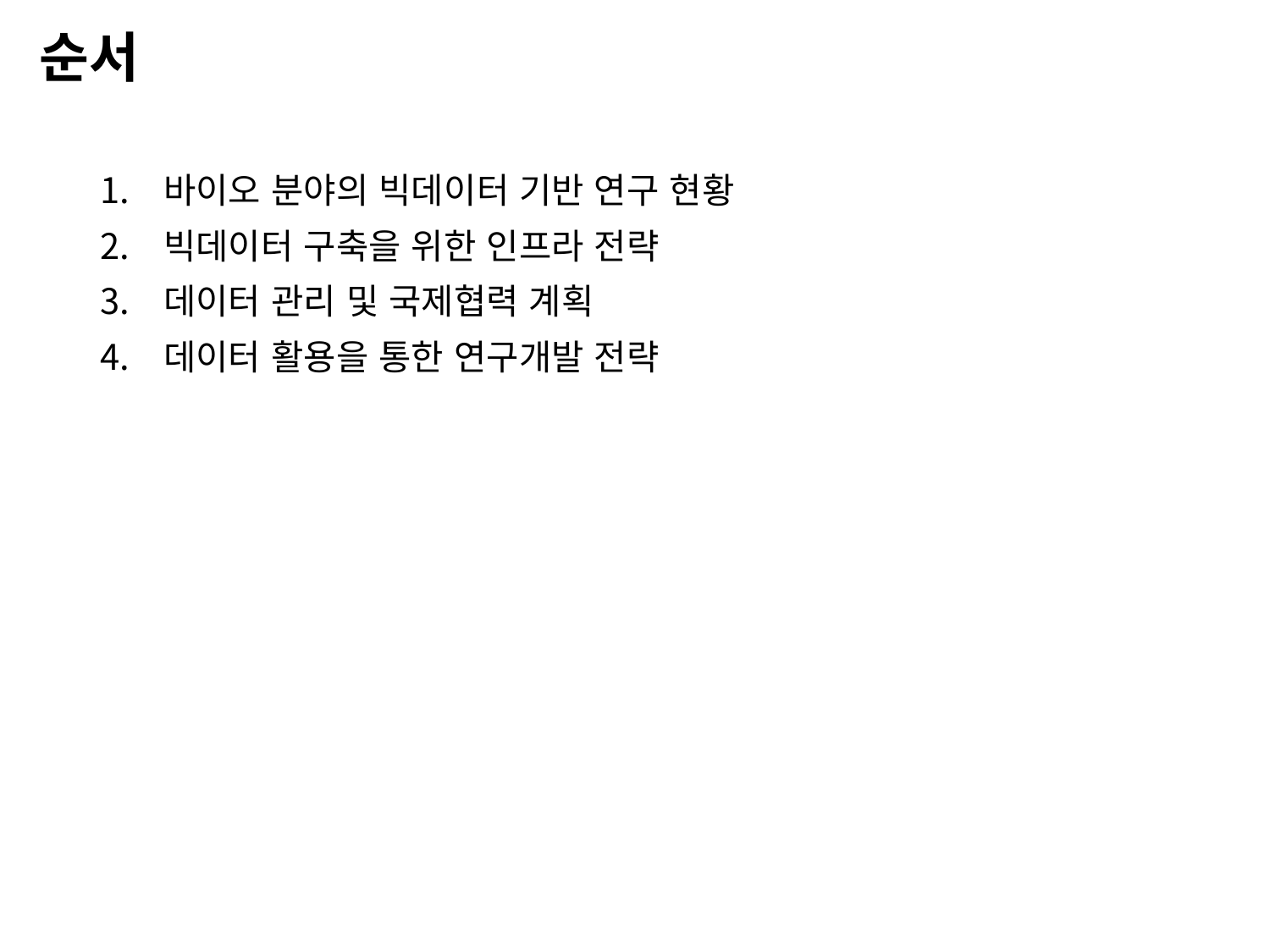

# 순서
바이오 분야의 빅데이터 기반 연구 현황
빅데이터 구축을 위한 인프라 전략
데이터 관리 및 국제협력 계획
데이터 활용을 통한 연구개발 전략